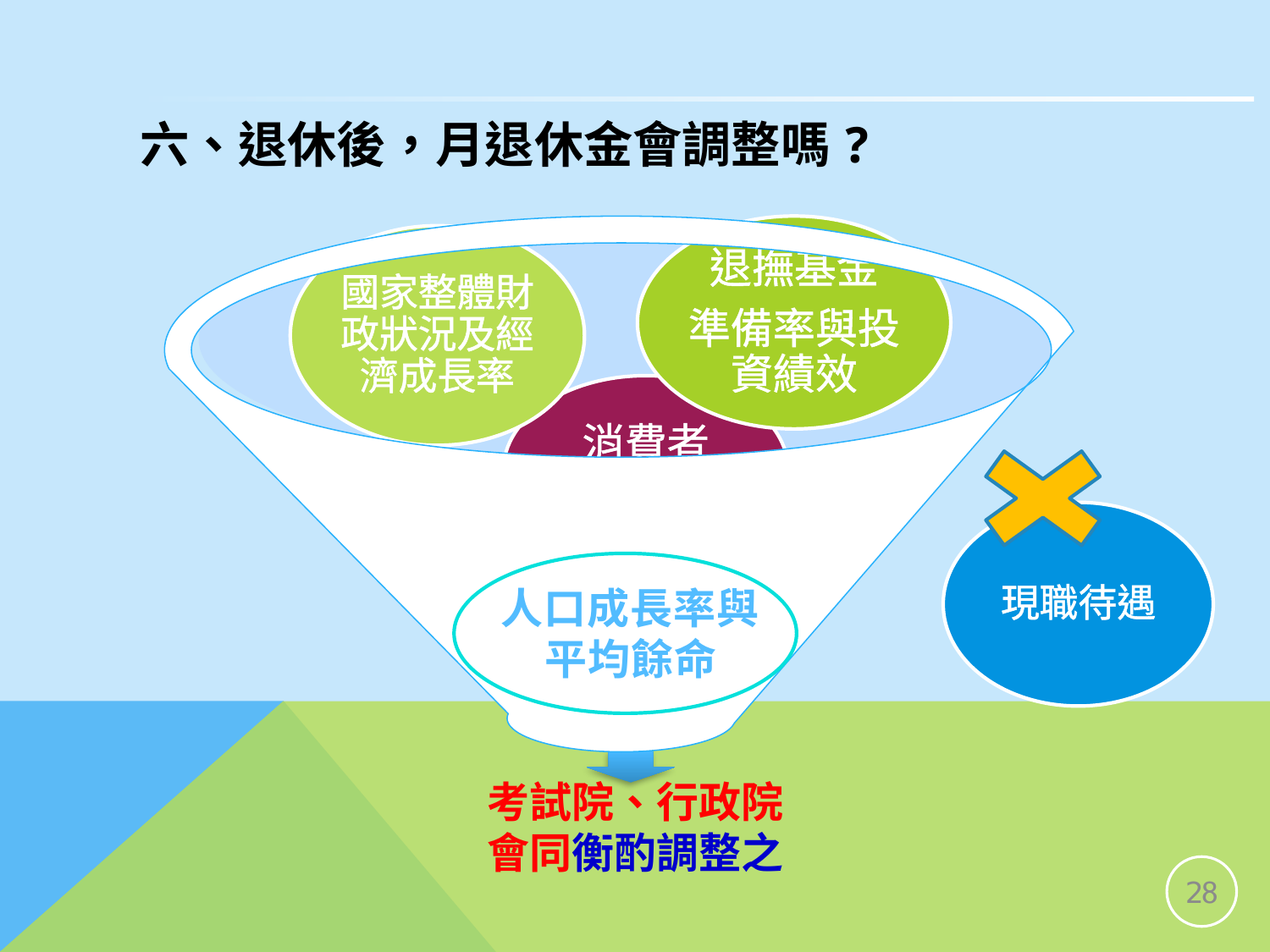

# 六、退休後，月退休金會調整嗎?

退撫基金
準備率與投資績效
國家整體財政狀況及經濟成長率
消費者
物價指數

人口成長率與平均餘命
考試院、行政院會同衡酌調整之

現職待遇
28